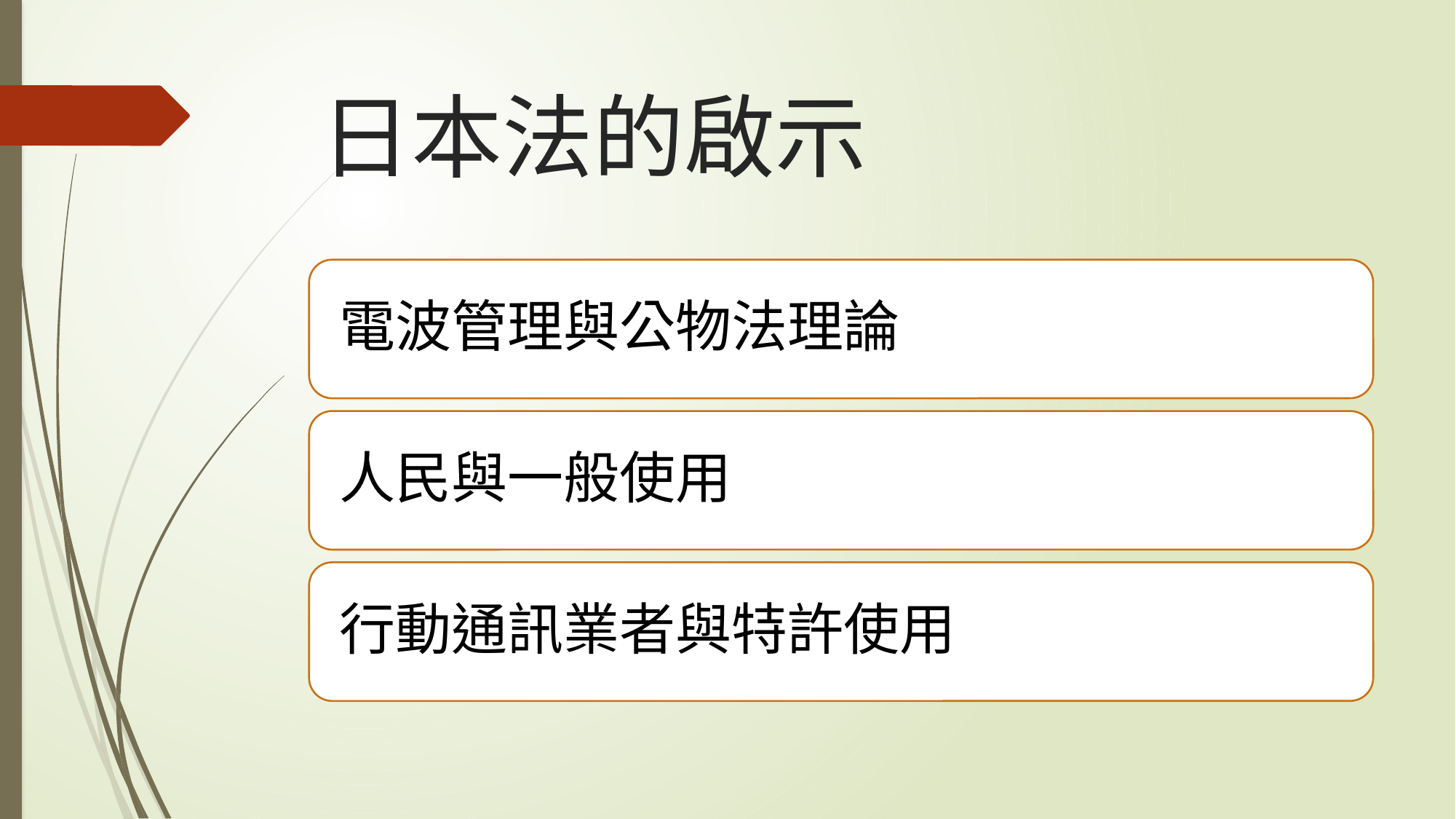

# 日本法的啟示
電波管理與公物法理論
人民與一般使用
行動通訊業者與特許使用